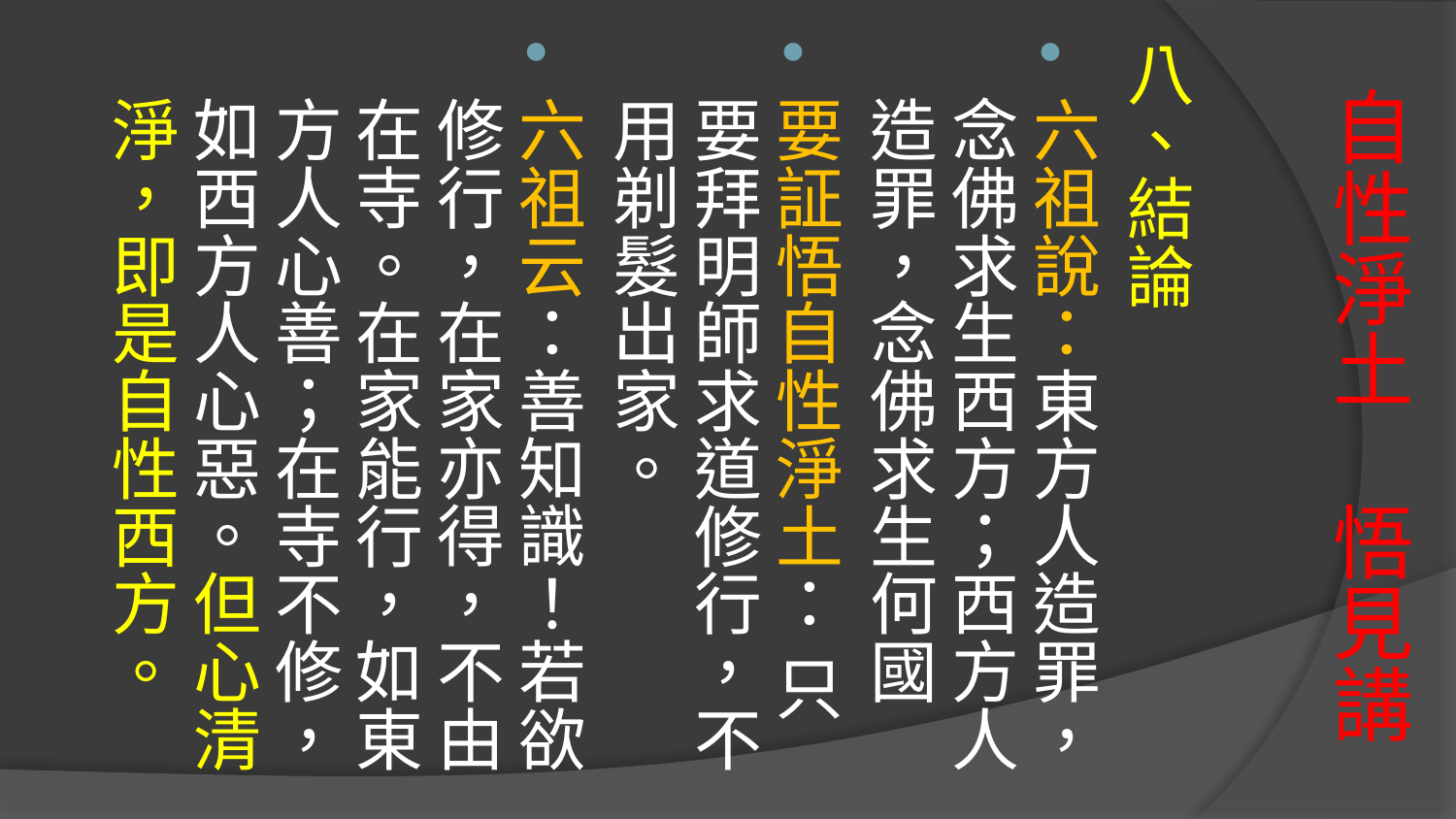

八、結論
六祖說：東方人造罪，念佛求生西方；西方人造罪，念佛求生何國
要証悟自性淨土： 只要拜明師求道修行，不用剃髮出家。
六祖云：善知識！若欲修行，在家亦得，不由在寺。在家能行，如東方人心善；在寺不修，如西方人心惡。但心清淨，即是自性西方。

# 自性淨土     悟見講